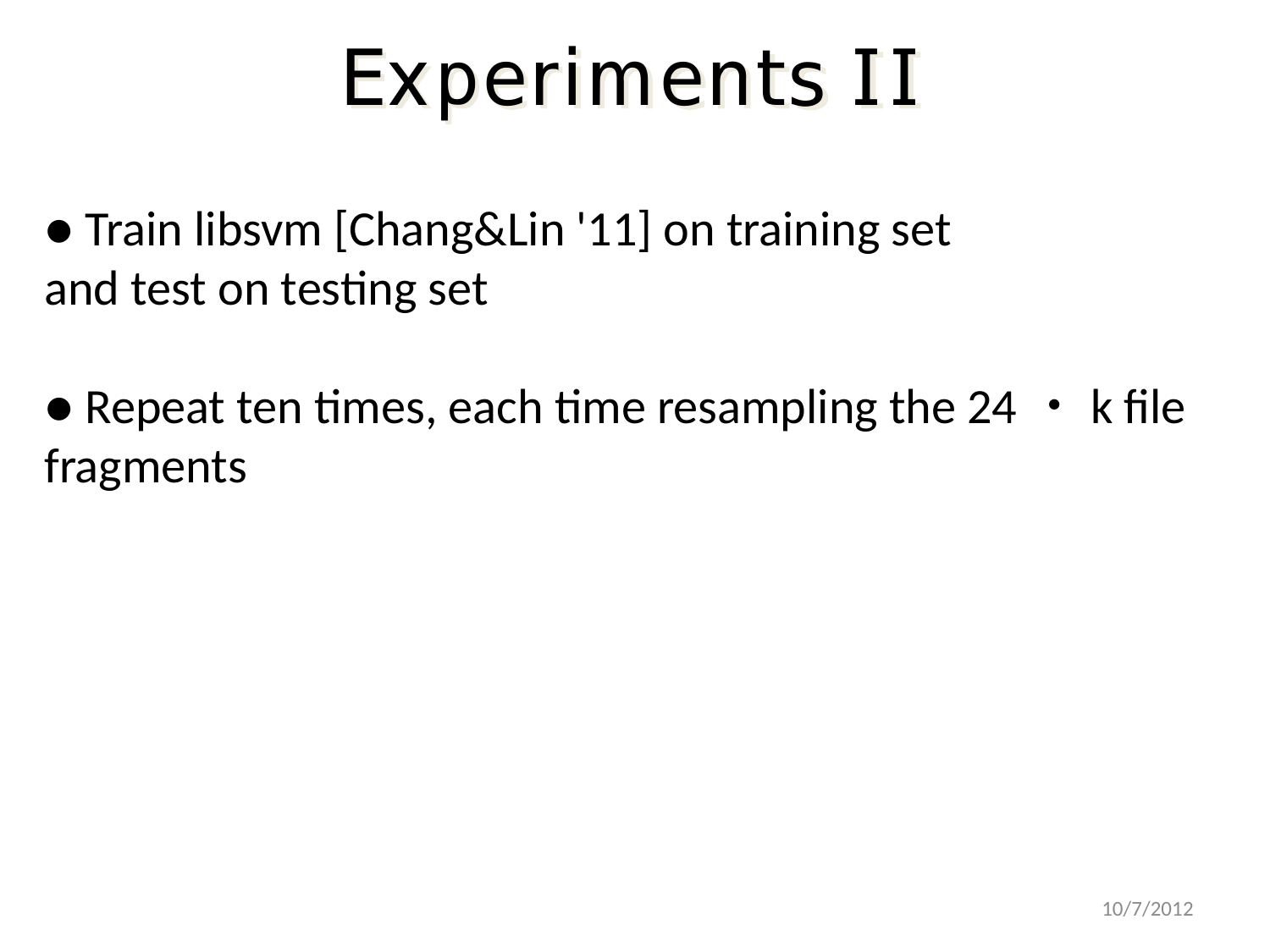

Experiments II
● Train libsvm [Chang&Lin '11] on training set
and test on testing set

● Repeat ten times, each time resampling the 24・k file fragments

10/7/2012